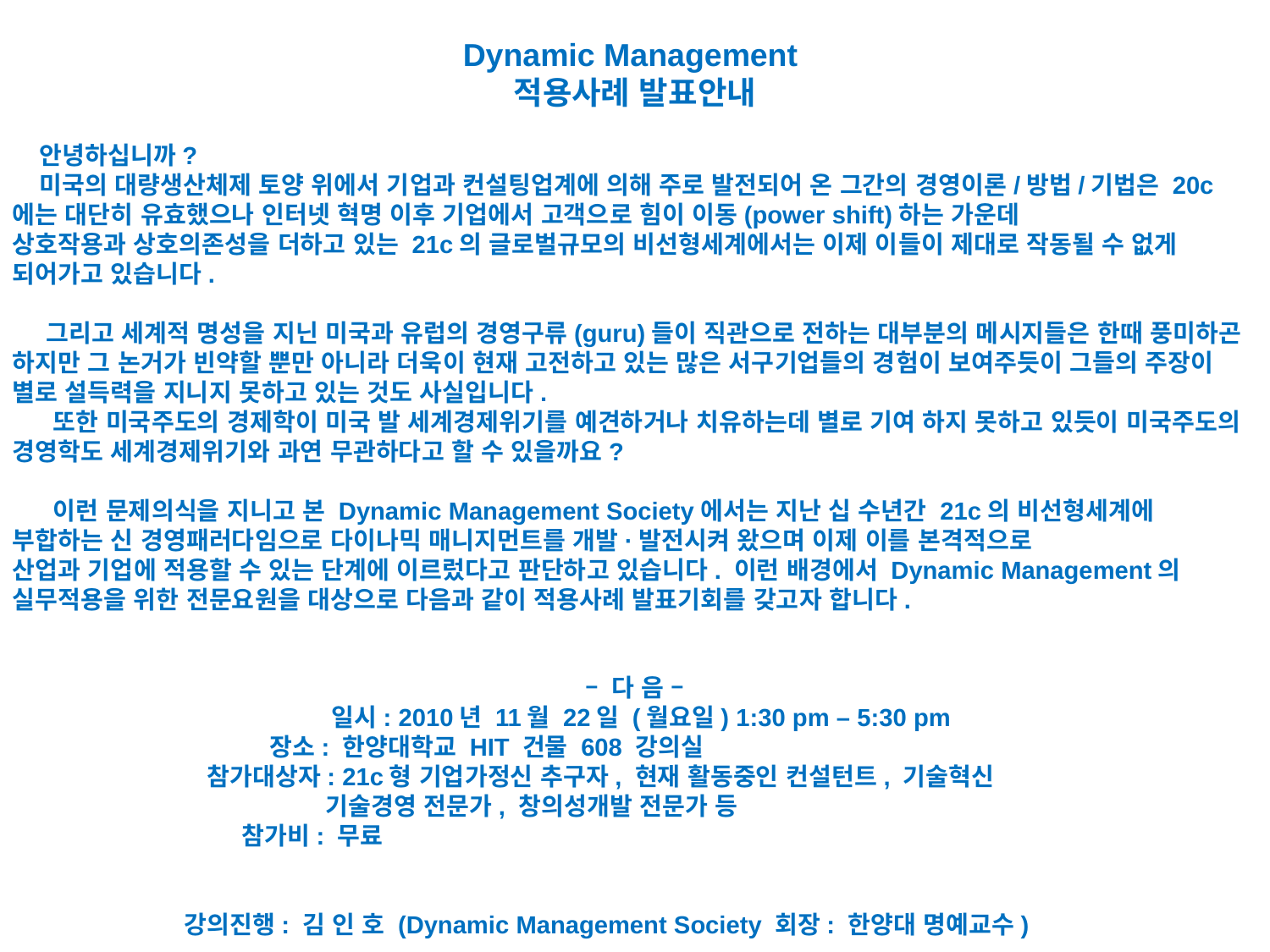

Dynamic Management
적용사례 발표안내

   안녕하십니까?
   미국의 대량생산체제 토양 위에서 기업과 컨설팅업계에 의해 주로 발전되어 온 그간의 경영이론/방법/기법은 20c에는 대단히 유효했으나 인터넷 혁명 이후 기업에서 고객으로 힘이 이동(power shift)하는 가운데
상호작용과 상호의존성을 더하고 있는 21c의 글로벌규모의 비선형세계에서는 이제 이들이 제대로 작동될 수 없게 되어가고 있습니다.
    그리고 세계적 명성을 지닌 미국과 유럽의 경영구류(guru)들이 직관으로 전하는 대부분의 메시지들은 한때 풍미하곤 하지만 그 논거가 빈약할 뿐만 아니라 더욱이 현재 고전하고 있는 많은 서구기업들의 경험이 보여주듯이 그들의 주장이 별로 설득력을 지니지 못하고 있는 것도 사실입니다.
     또한 미국주도의 경제학이 미국 발 세계경제위기를 예견하거나 치유하는데 별로 기여 하지 못하고 있듯이 미국주도의 경영학도 세계경제위기와 과연 무관하다고 할 수 있을까요?
 
     이런 문제의식을 지니고 본 Dynamic Management Society에서는 지난 십 수년간 21c의 비선형세계에
부합하는 신 경영패러다임으로 다이나믹 매니지먼트를 개발·발전시켜 왔으며 이제 이를 본격적으로
산업과 기업에 적용할 수 있는 단계에 이르렀다고 판단하고 있습니다. 이런 배경에서 Dynamic Management의 실무적용을 위한 전문요원을 대상으로 다음과 같이 적용사례 발표기회를 갖고자 합니다.

– 다 음 –
 일시: 2010년 11월 22일 (월요일) 1:30 pm – 5:30 pm
                                    장소: 한양대학교 HIT 건물 608 강의실
                           참가대상자: 21c형 기업가정신 추구자, 현재 활동중인 컨설턴트, 기술혁신
                                            기술경영 전문가, 창의성개발 전문가 등
                                참가비: 무료

     강의진행: 김 인 호 (Dynamic Management Society 회장: 한양대 명예교수)